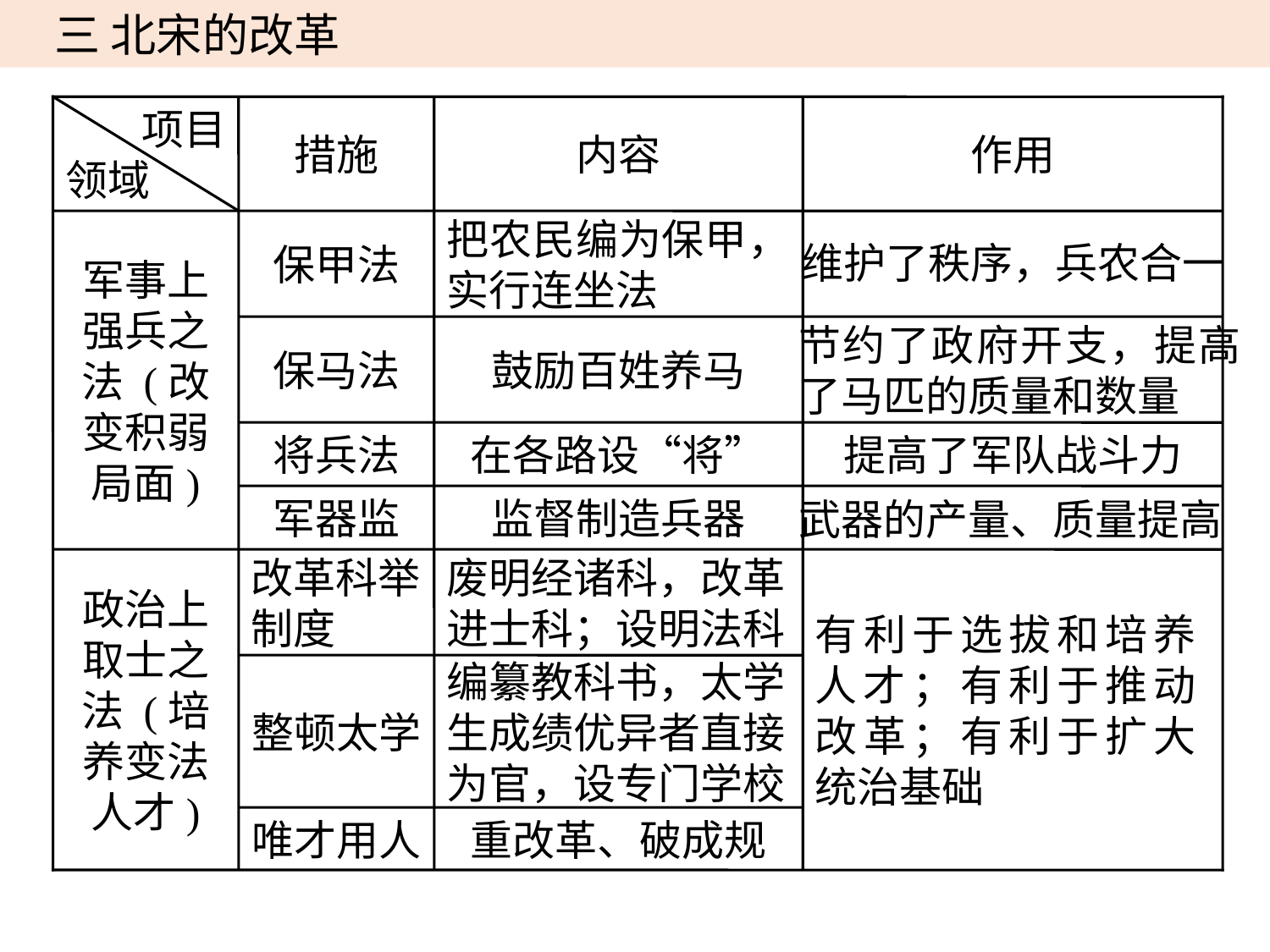

三 北宋的改革

项目
领域

措施

内容

作用

维护了秩序，兵农合一

军事上强兵之法 (改变积弱局面)
保甲法
把农民编为保甲，实行连坐法

保马法
鼓励百姓养马
节约了政府开支，提高了马匹的质量和数量

将兵法
在各路设“将”
提高了军队战斗力

军器监
监督制造兵器
武器的产量、质量提高

政治上取士之法 (培养变法人才)
改革科举制度
废明经诸科，改革进士科；设明法科
有利于选拔和培养人才；有利于推动改革；有利于扩大统治基础

整顿太学
编纂教科书，太学生成绩优异者直接为官，设专门学校

唯才用人
重改革、破成规